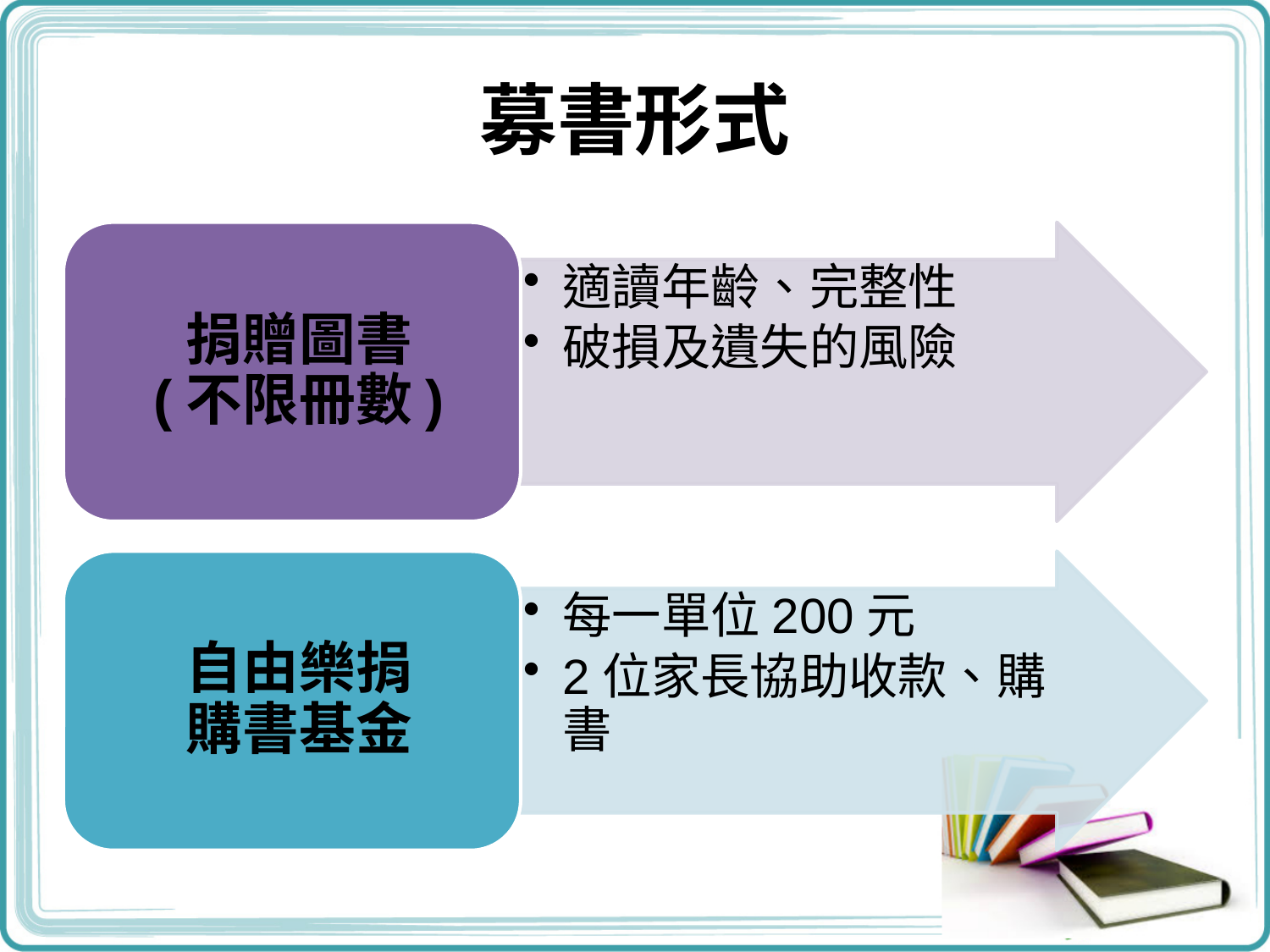

# 募書形式
適讀年齡、完整性
破損及遺失的風險
捐贈圖書
(不限冊數)
每一單位200元
2位家長協助收款、購書
自由樂捐
購書基金